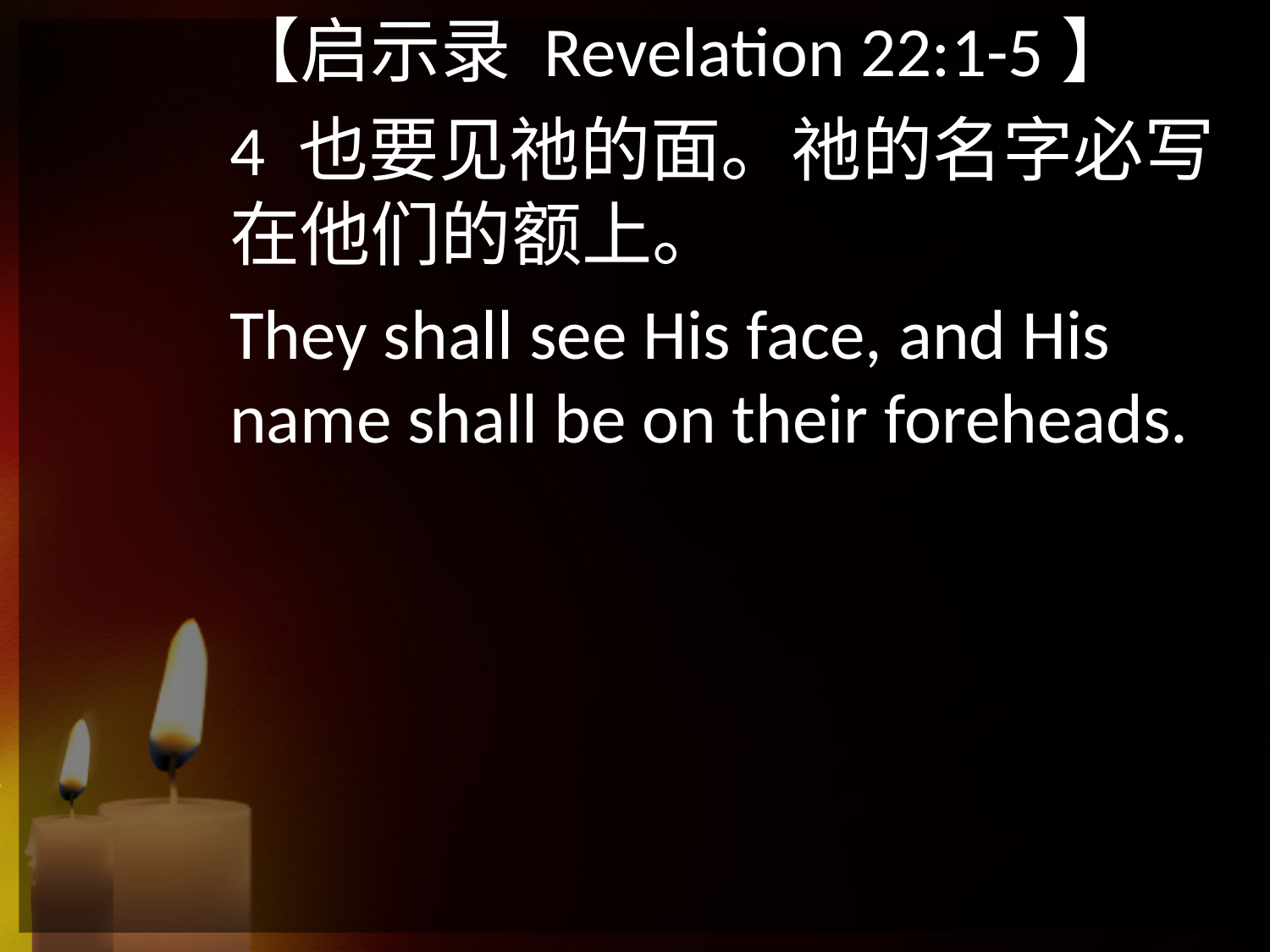

【启示录 Revelation 22:1-5】
4 也要见祂的面。祂的名字必写在他们的额上。
They shall see His face, and His name shall be on their foreheads.